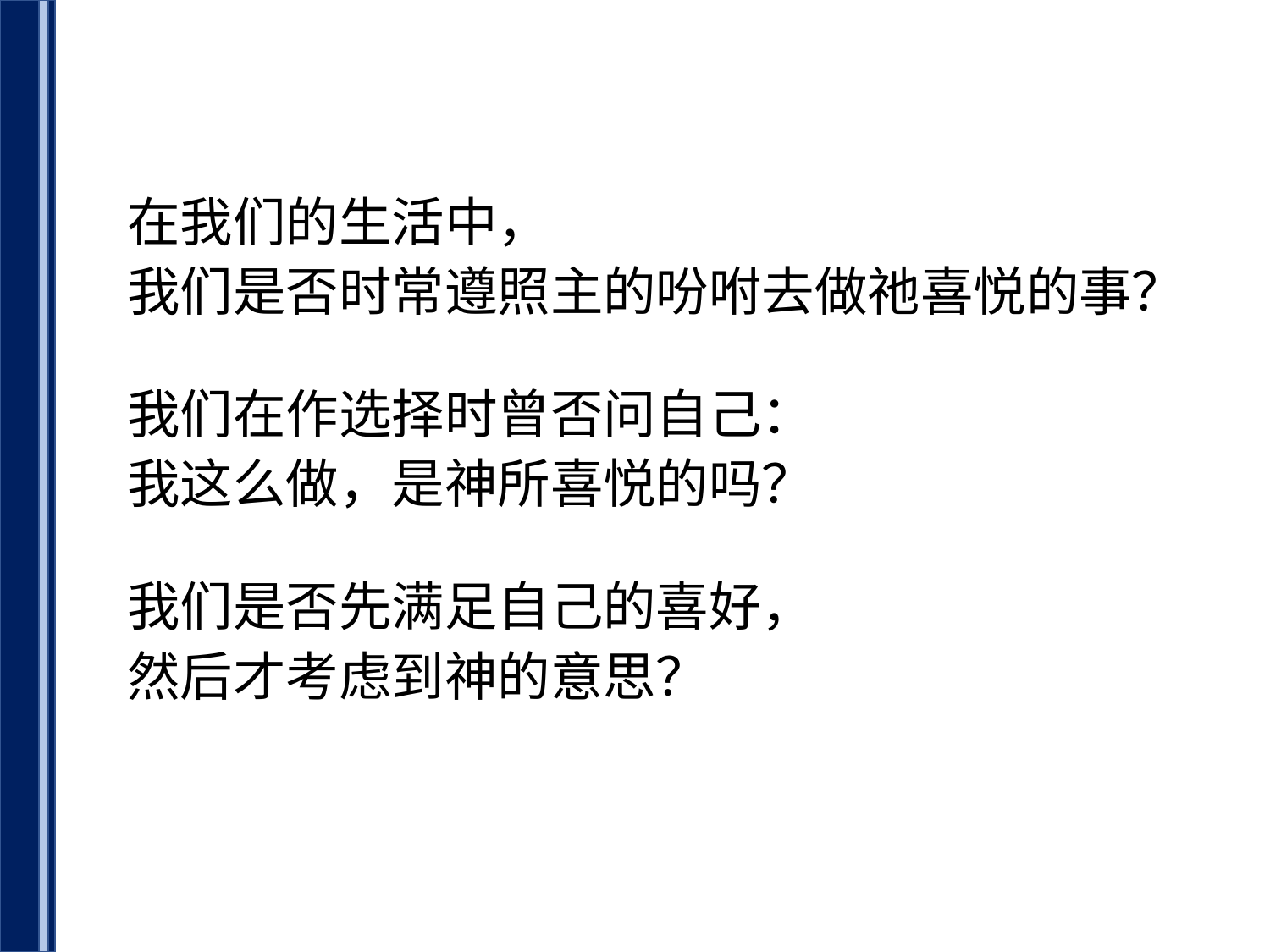

在我们的生活中，
我们是否时常遵照主的吩咐去做祂喜悦的事？

我们在作选择时曾否问自己：
我这么做，是神所喜悦的吗？

我们是否先满足自己的喜好，
然后才考虑到神的意思？